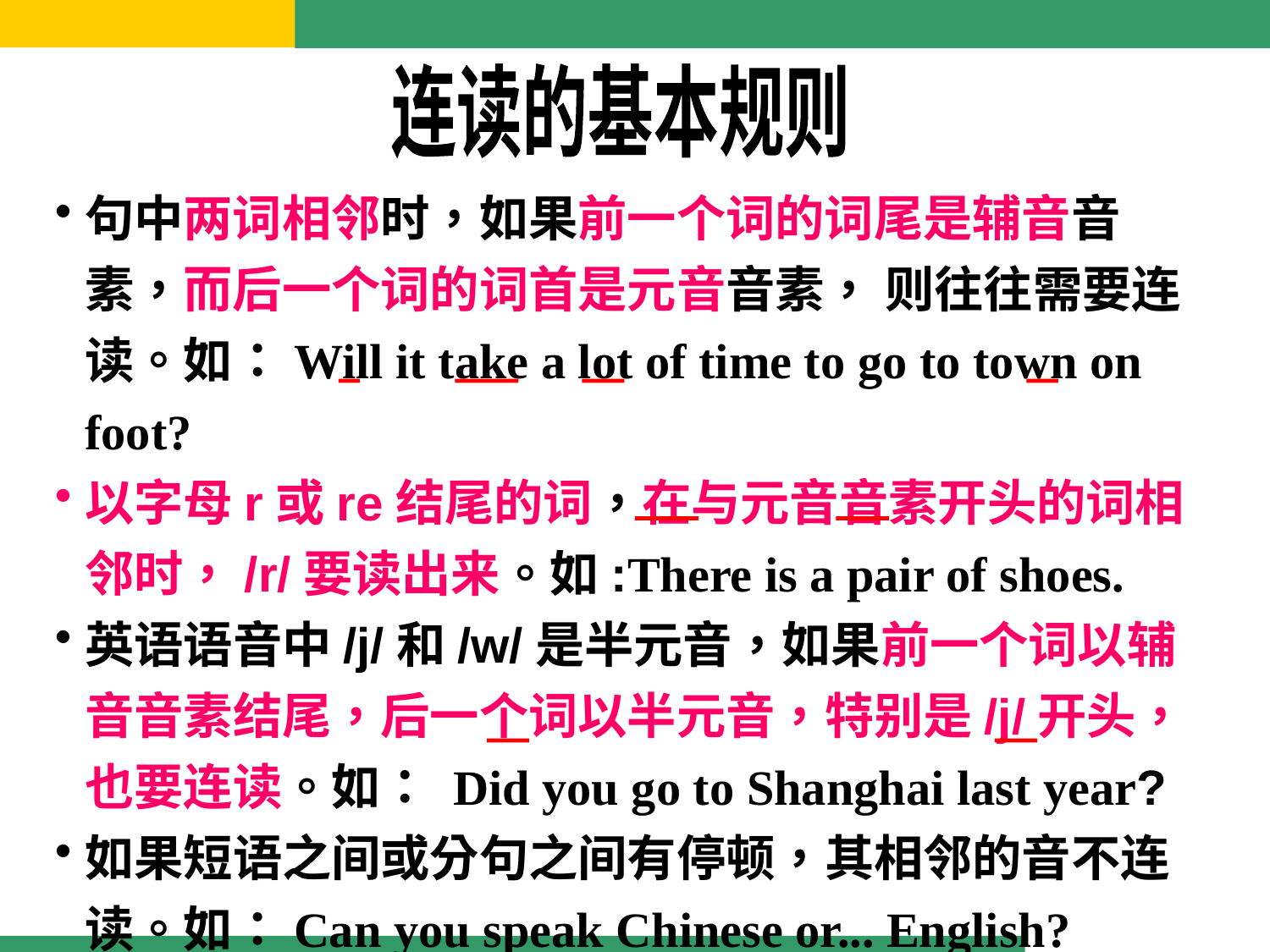

连读的基本规则
句中两词相邻时，如果前一个词的词尾是辅音音素，而后一个词的词首是元音音素， 则往往需要连读。如：Will it take a lot of time to go to town on foot?
以字母r或re结尾的词，在与元音音素开头的词相邻时，/r/要读出来。如:There is a pair of shoes.
英语语音中/j/和/w/是半元音，如果前一个词以辅音音素结尾，后一个词以半元音，特别是/j/开头，也要连读。如： Did you go to Shanghai last year?
如果短语之间或分句之间有停顿，其相邻的音不连读。如：Can you speak Chinese or... English?